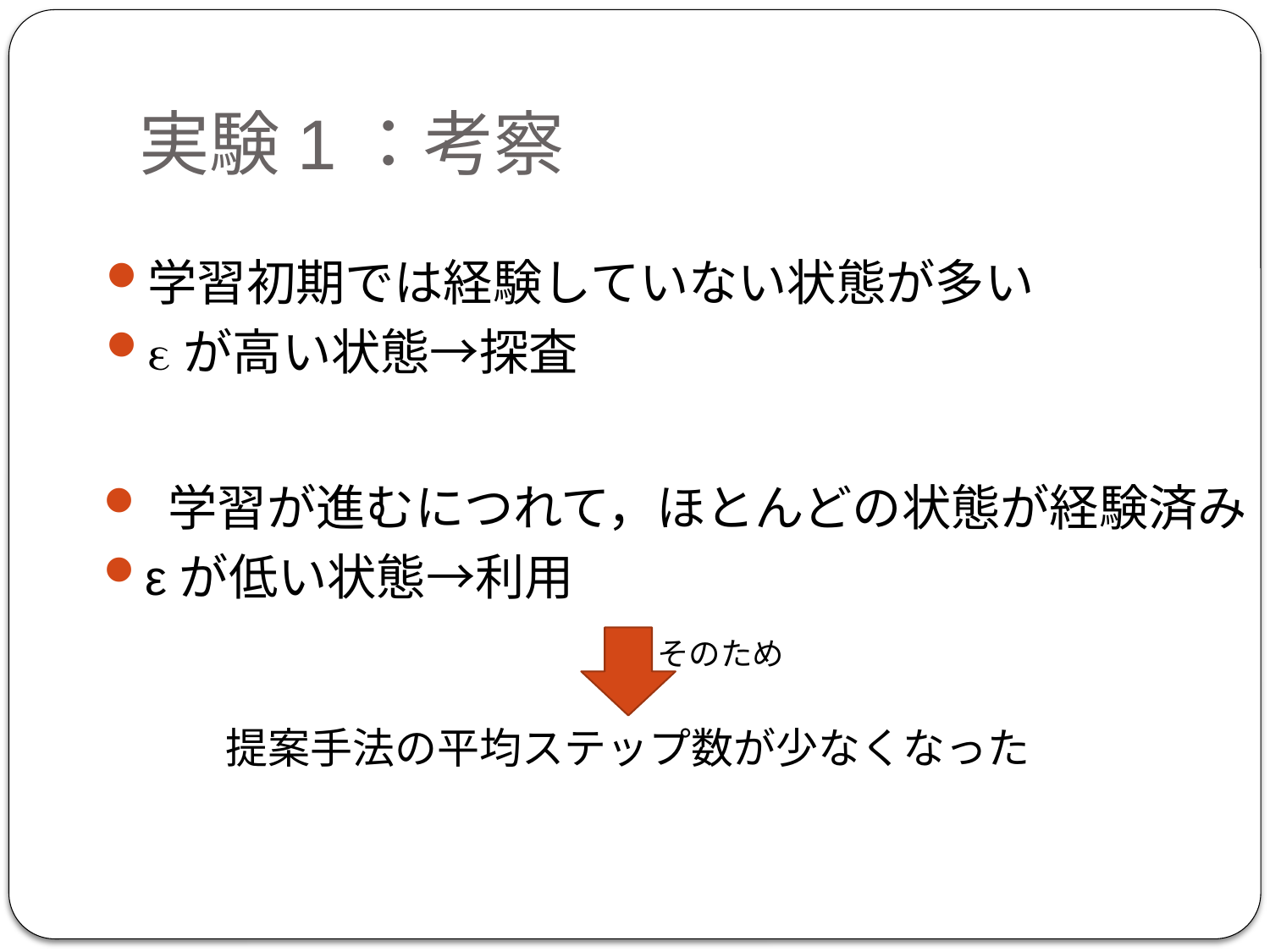

# 実験1：考察

学習初期では経験していない状態が多い
εが高い状態→探査
 学習が進むにつれて，ほとんどの状態が経験済み
εが低い状態→利用

そのため
提案手法の平均ステップ数が少なくなった